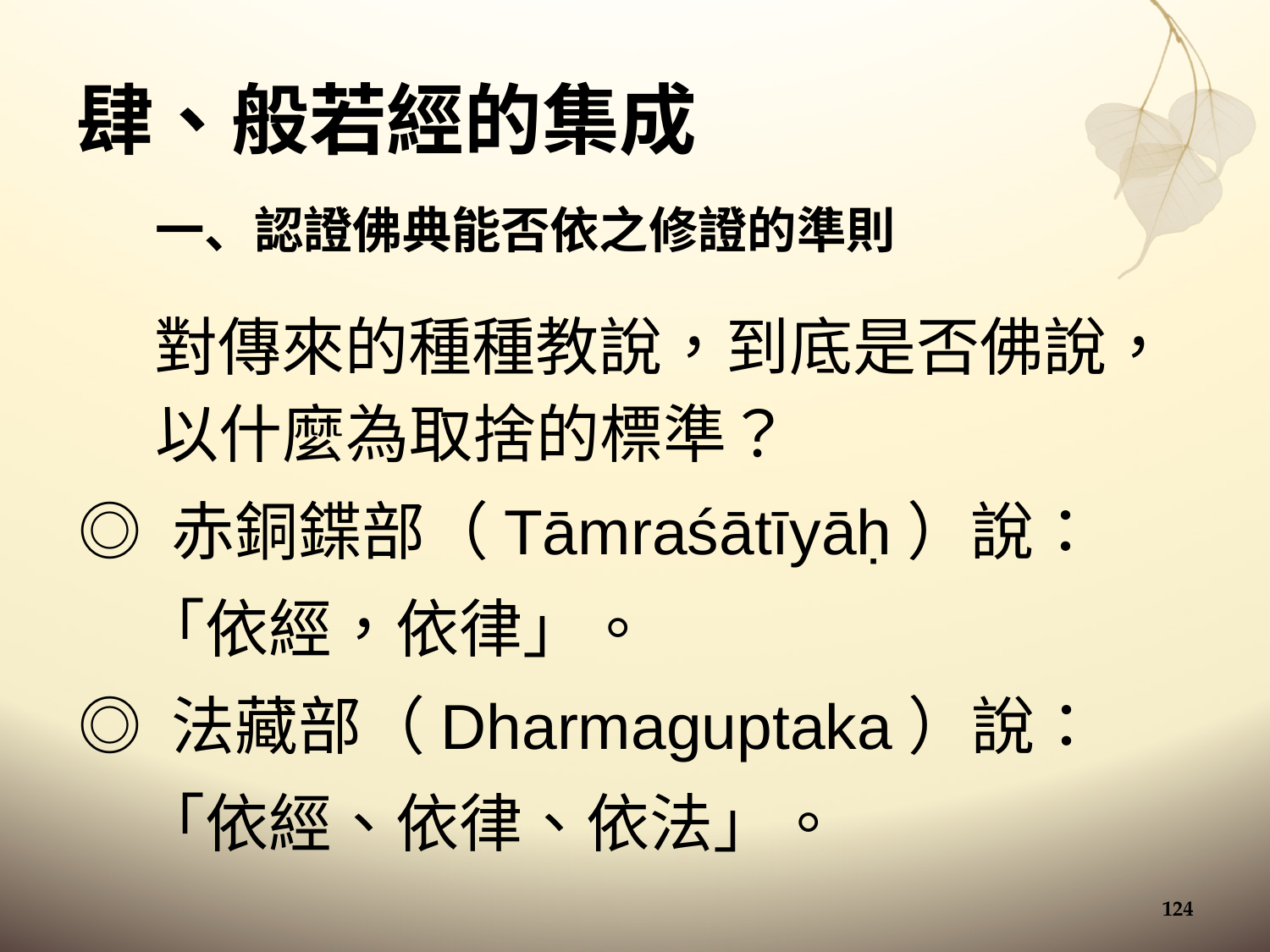

# 肆、般若經的集成
一、認證佛典能否依之修證的準則
對傳來的種種教說，到底是否佛說， 以什麼為取捨的標準？
◎ 赤銅鍱部（Tāmraśātīyāḥ）說：
「依經，依律」。
◎ 法藏部（Dharmaguptaka）說：
「依經、依律、依法」。
124